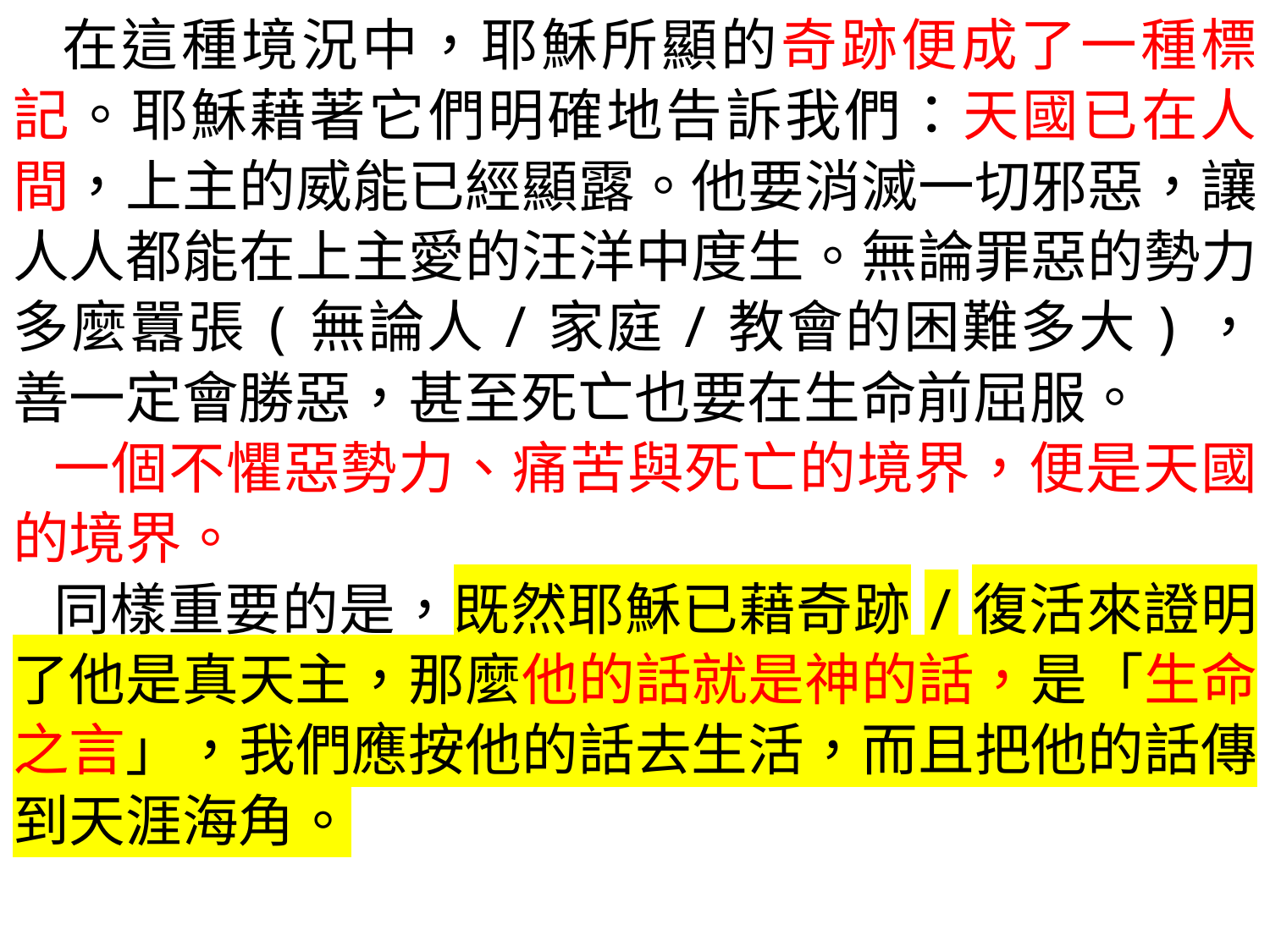

在這種境況中，耶穌所顯的奇跡便成了一種標記。耶穌藉著它們明確地告訴我們：天國已在人間，上主的威能已經顯露。他要消滅一切邪惡，讓人人都能在上主愛的汪洋中度生。無論罪惡的勢力多麼囂張(無論人/家庭/教會的困難多大)，善一定會勝惡，甚至死亡也要在生命前屈服。
  一個不懼惡勢力、痛苦與死亡的境界，便是天國的境界。
  同樣重要的是，既然耶穌已藉奇跡/復活來證明了他是真天主，那麼他的話就是神的話，是「生命之言」，我們應按他的話去生活，而且把他的話傳到天涯海角。